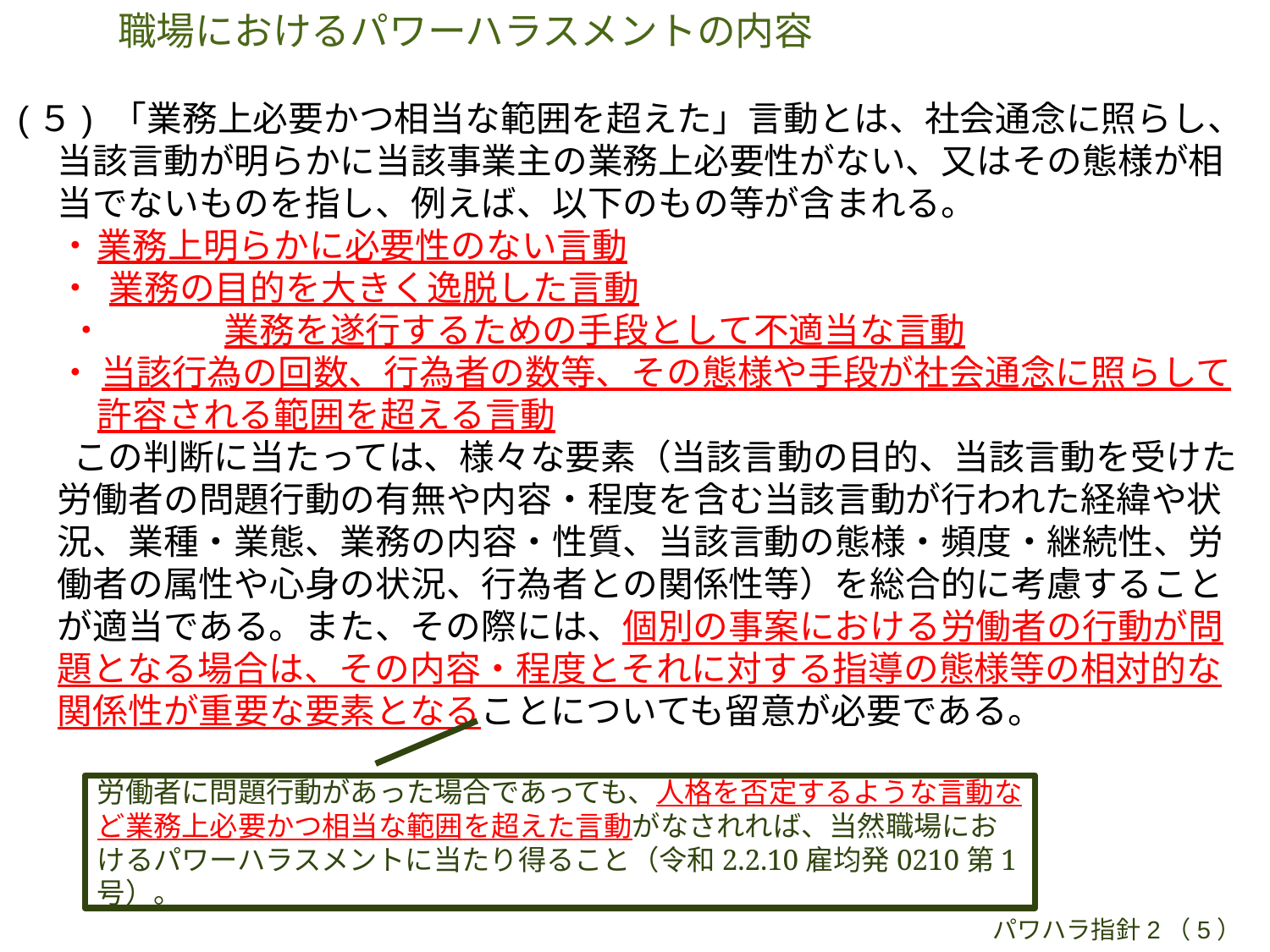

職場におけるパワーハラスメントの内容
(５) 「業務上必要かつ相当な範囲を超えた」言動とは、社会通念に照らし、当該言動が明らかに当該事業主の業務上必要性がない、又はその態様が相当でないものを指し、例えば、以下のもの等が含まれる。
  ・	業務上明らかに必要性のない言動
  ・  業務の目的を大きく逸脱した言動
　・	業務を遂行するための手段として不適当な言動
  ・ 当該行為の回数、行為者の数等、その態様や手段が社会通念に照らして許容される範囲を超える言動
      この判断に当たっては、様々な要素（当該言動の目的、当該言動を受けた労働者の問題行動の有無や内容・程度を含む当該言動が行われた経緯や状況、業種・業態、業務の内容・性質、当該言動の態様・頻度・継続性、労働者の属性や心身の状況、行為者との関係性等）を総合的に考慮することが適当である。また、その際には、個別の事案における労働者の行動が問題となる場合は、その内容・程度とそれに対する指導の態様等の相対的な関係性が重要な要素となることについても留意が必要である。
労働者に問題行動があった場合であっても、人格を否定するような言動など業務上必要かつ相当な範囲を超えた言動がなされれば、当然職場におけるパワーハラスメントに当たり得ること（令和2.2.10雇均発0210第1号）。
パワハラ指針2（5）